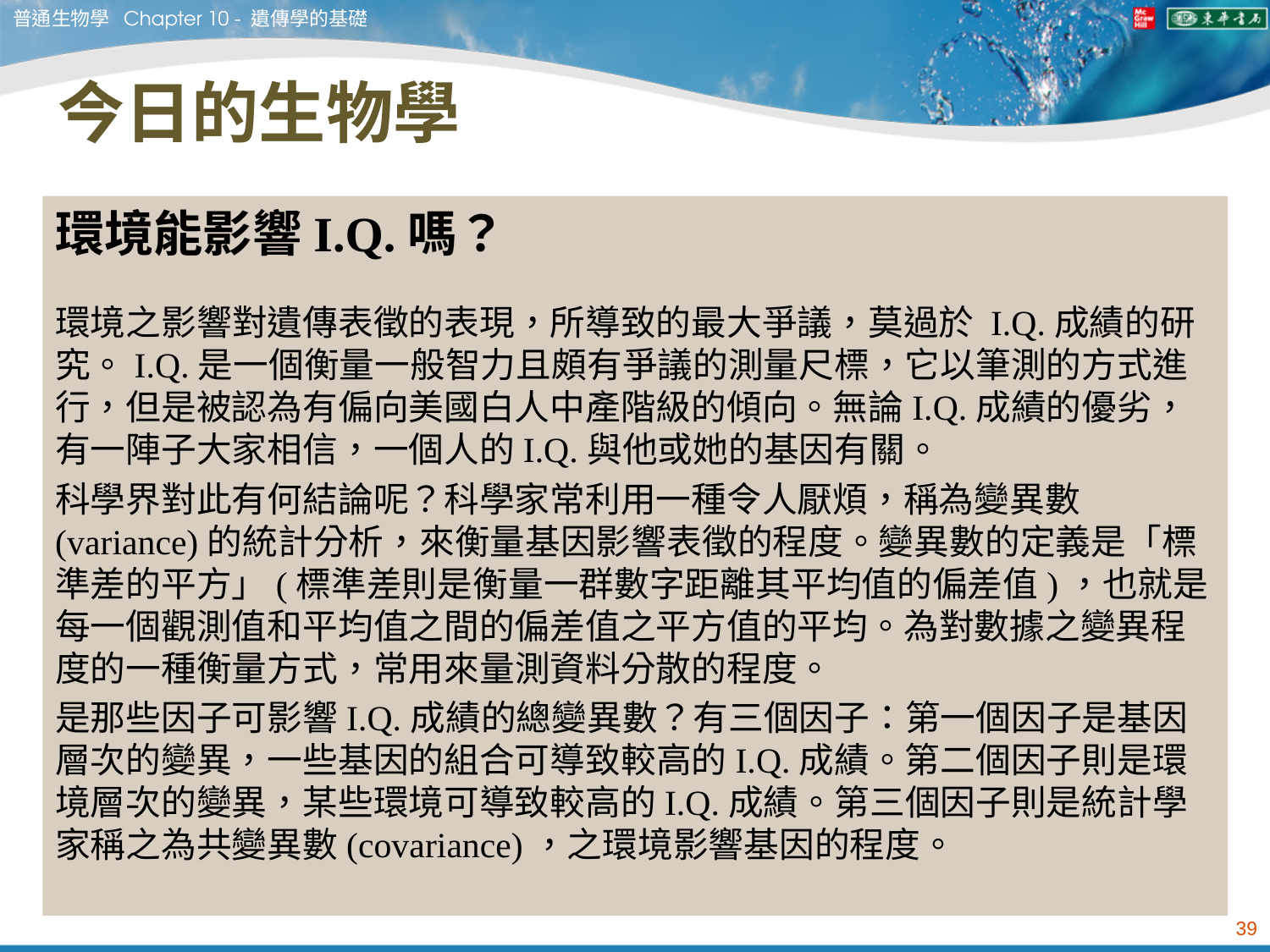

普通生物學  Chapter 10 - 遺傳學的基礎
# 今日的生物學
環境能影響I.Q.嗎？
環境之影響對遺傳表徵的表現，所導致的最大爭議，莫過於 I.Q.成績的研究。I.Q.是一個衡量一般智力且頗有爭議的測量尺標，它以筆測的方式進行，但是被認為有偏向美國白人中產階級的傾向。無論I.Q.成績的優劣，有一陣子大家相信，一個人的I.Q.與他或她的基因有關。
科學界對此有何結論呢？科學家常利用一種令人厭煩，稱為變異數(variance)的統計分析，來衡量基因影響表徵的程度。變異數的定義是「標準差的平方」(標準差則是衡量一群數字距離其平均值的偏差值)，也就是每一個觀測值和平均值之間的偏差值之平方值的平均。為對數據之變異程度的一種衡量方式，常用來量測資料分散的程度。
是那些因子可影響I.Q.成績的總變異數？有三個因子：第一個因子是基因層次的變異，一些基因的組合可導致較高的I.Q.成績。第二個因子則是環境層次的變異，某些環境可導致較高的I.Q.成績。第三個因子則是統計學家稱之為共變異數(covariance)，之環境影響基因的程度。
39